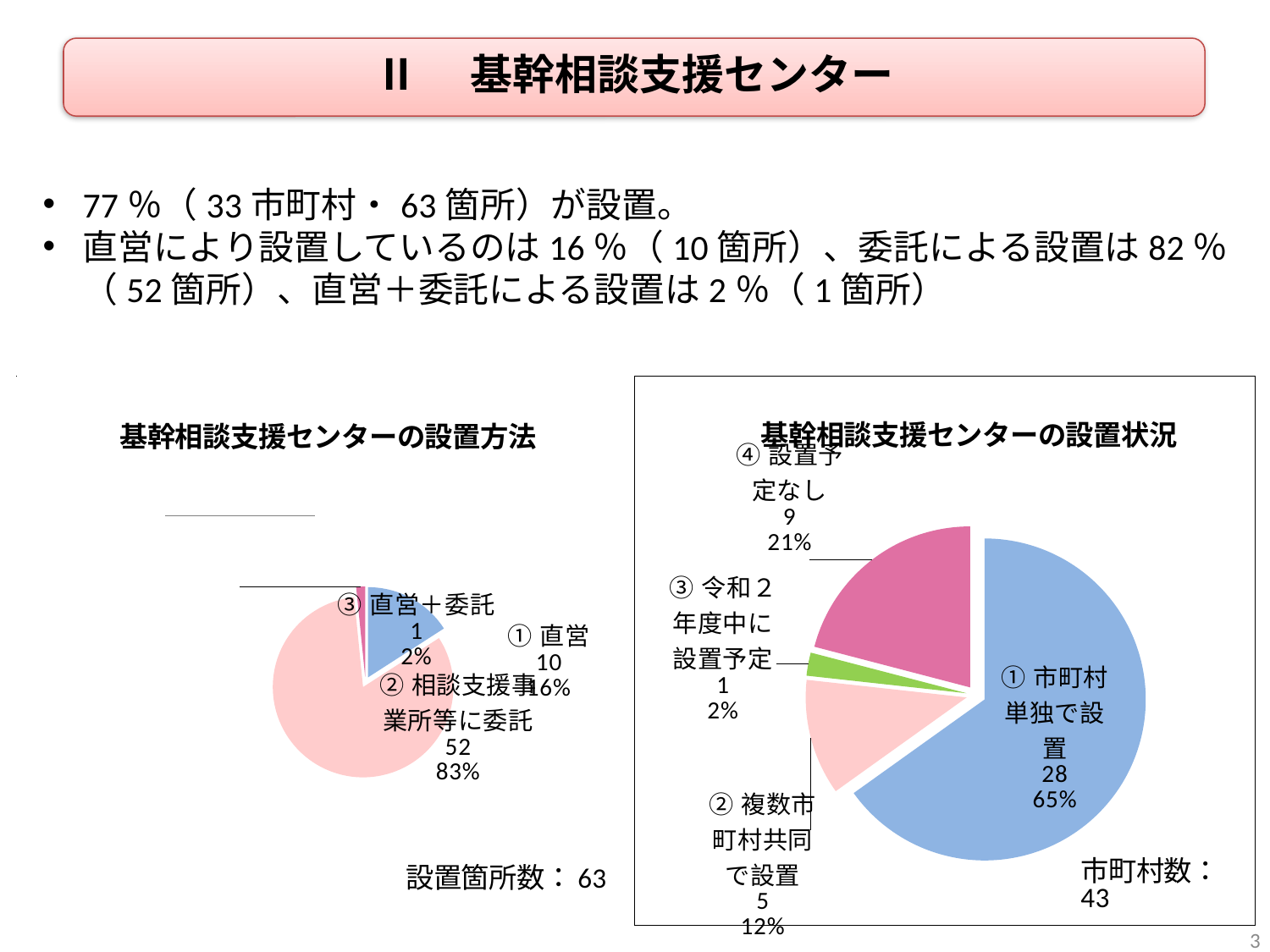

Ⅱ　基幹相談支援センター
77％（33市町村・63箇所）が設置。
直営により設置しているのは16％（10箇所）、委託による設置は82％（52箇所）、直営＋委託による設置は2％（1箇所）

### Chart: 住宅入居等支援事業（居住サポート事業）の実施状況

| Category |
|---|

### Chart

| Category |
|---|

### Chart: 基幹相談支援センターの設置状況

| Category |  |
|---|---|
| ①市町村単独で設置 | 28.0 |
| ②複数市町村共同で設置 | 5.0 |
| ③令和２年度中に設置予定 | 1.0 |
| ④設置予定なし | 9.0 |

### Chart: 基幹相談支援センターの設置方法

| Category |  |
|---|---|
| ①直営 | 10.0 |
| ②相談支援事業所等に委託 | 52.0 |
| ③直営＋委託 | 1.0 |
3